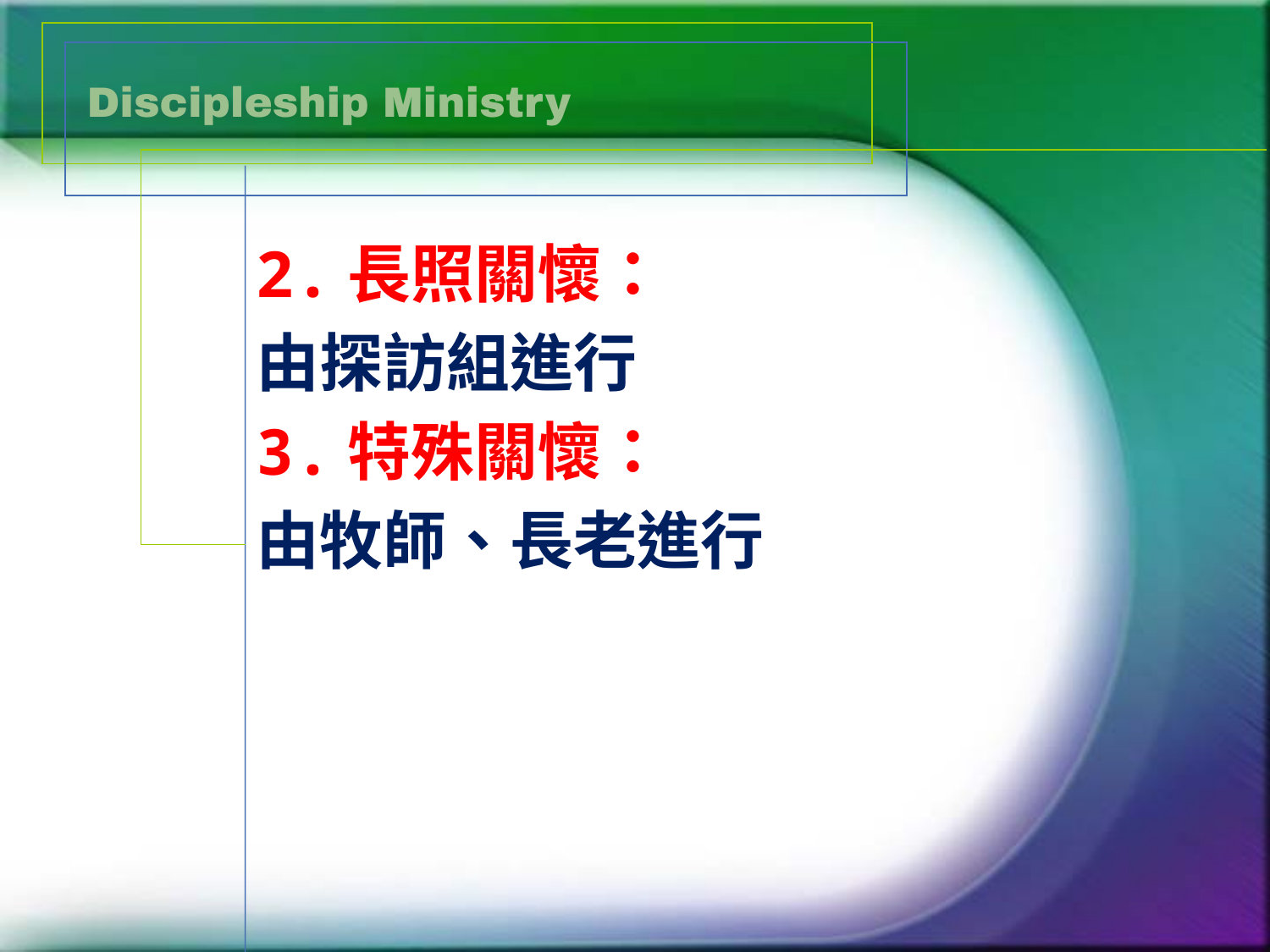

# Discipleship Ministry
2.長照關懷：
由探訪組進行
3.特殊關懷：
由牧師、長老進行